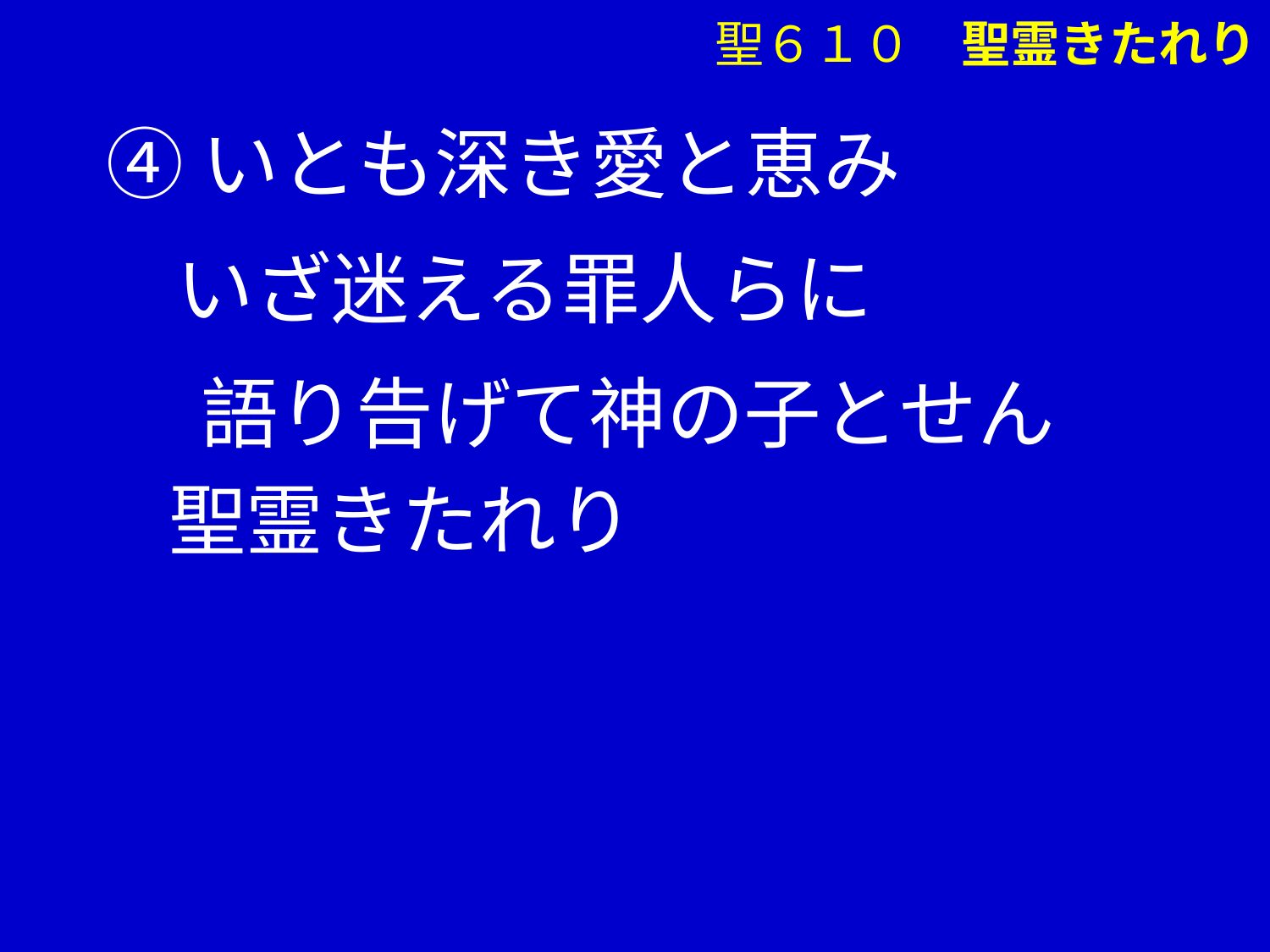

④いとも深き愛と恵み
   いざ迷える罪人らに
　 語り告げて神の子とせん
聖霊きたれり
聖６１０　聖霊きたれり